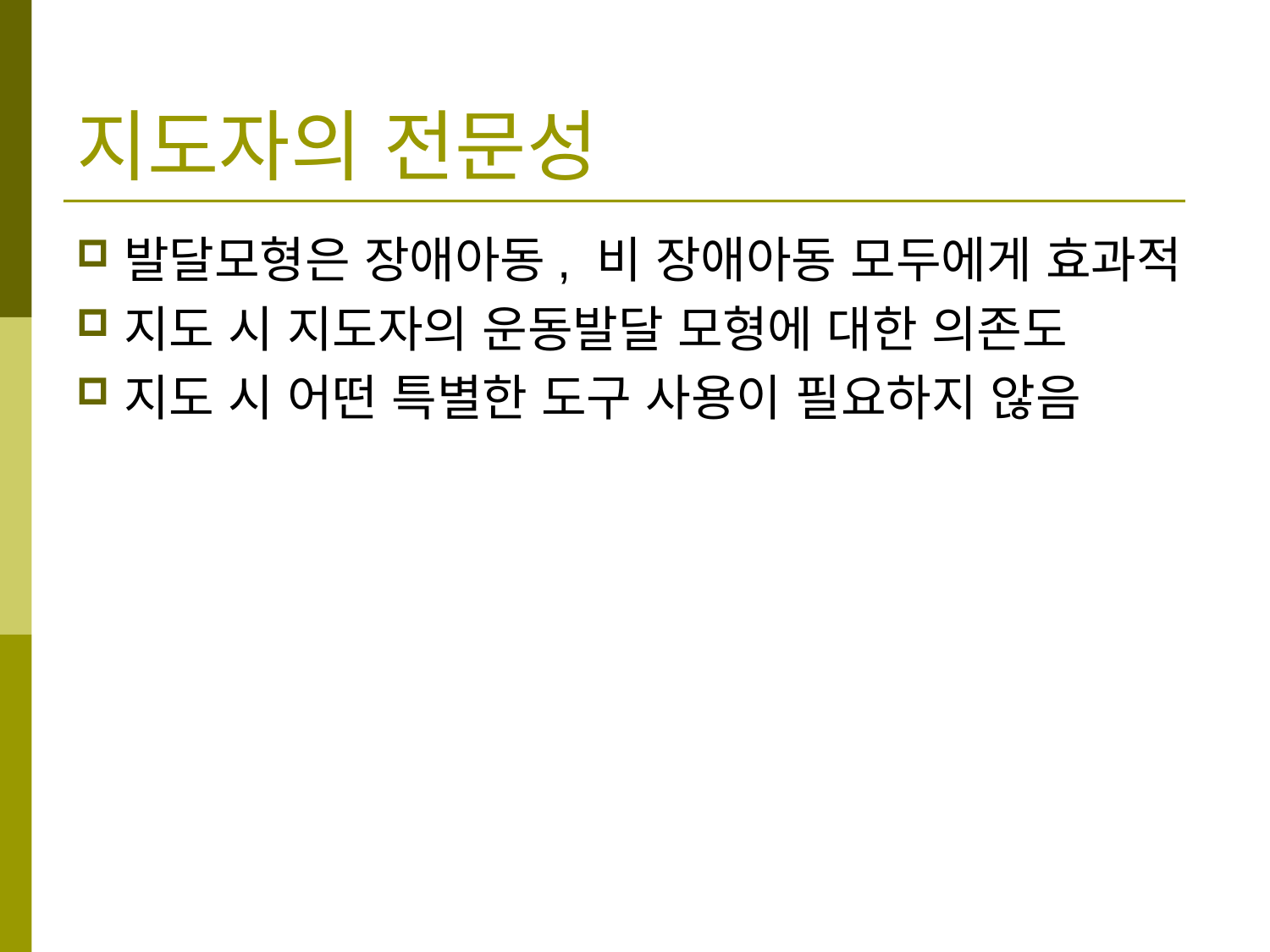

지도자의 전문성
발달모형은 장애아동, 비 장애아동 모두에게 효과적
지도 시 지도자의 운동발달 모형에 대한 의존도
지도 시 어떤 특별한 도구 사용이 필요하지 않음